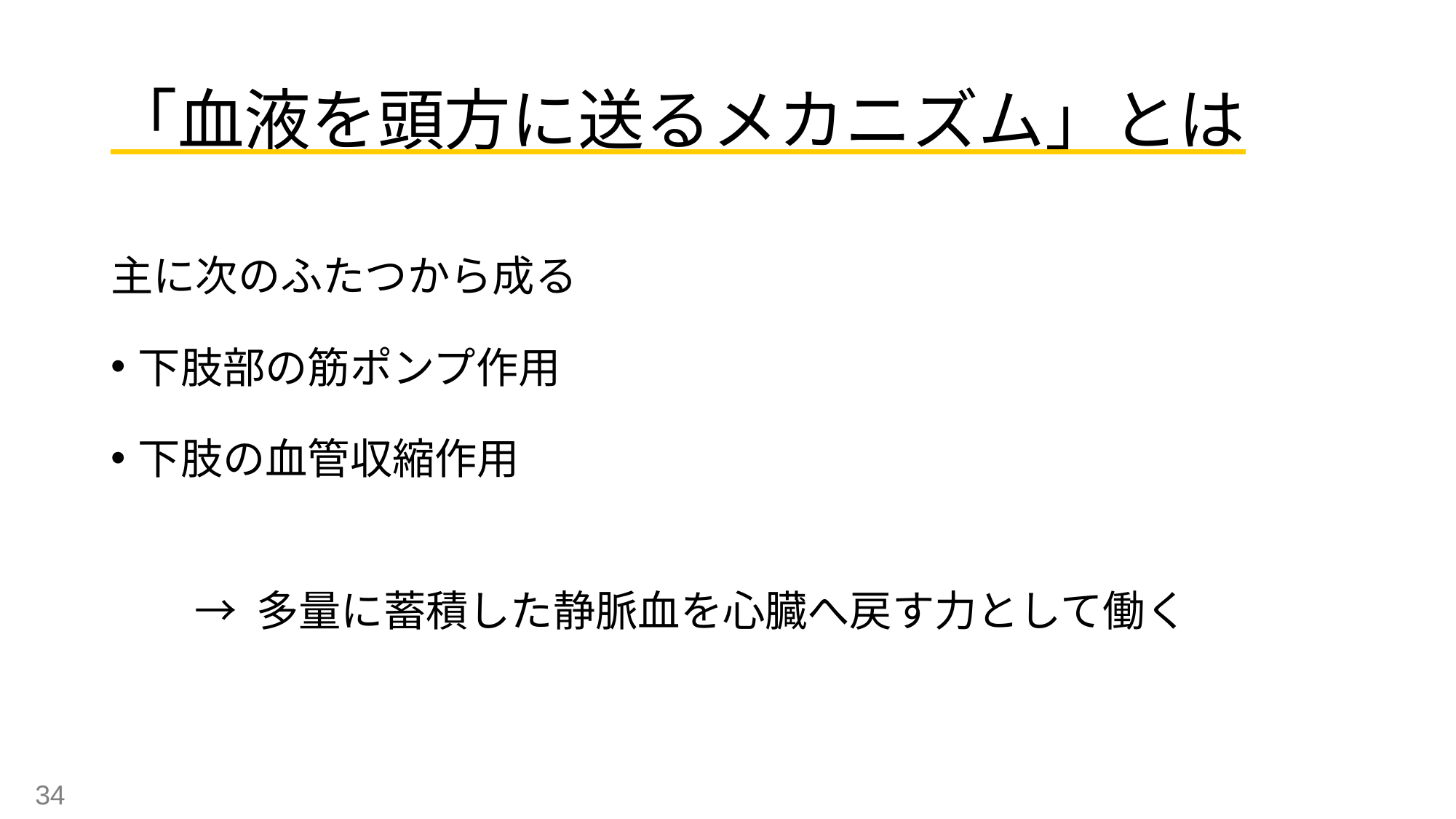

# 「血液を頭方に送るメカニズム」とは
主に次のふたつから成る
下肢部の筋ポンプ作用
下肢の血管収縮作用
→ 多量に蓄積した静脈血を心臓へ戻す力として働く
34